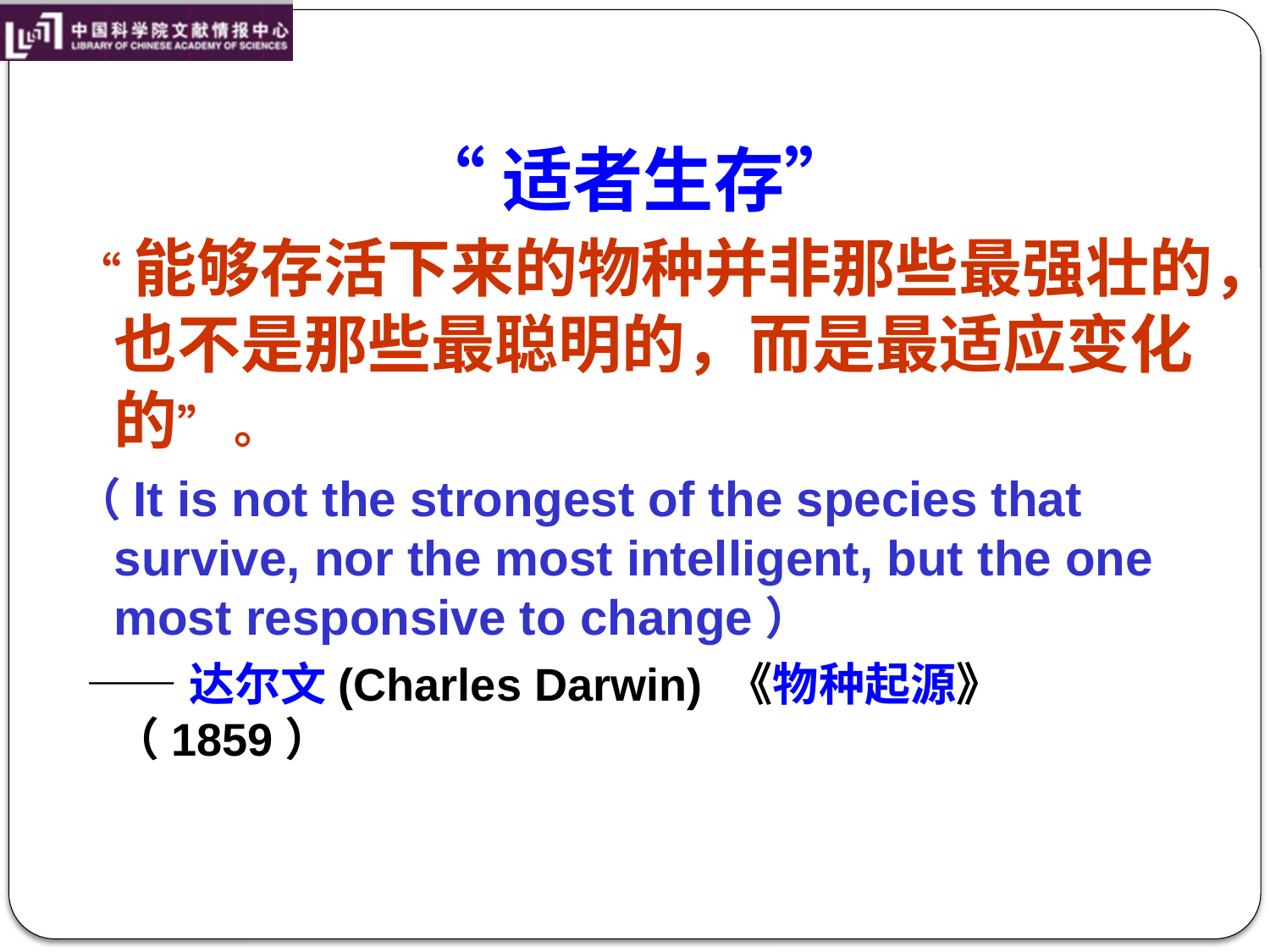

# “适者生存”
“能够存活下来的物种并非那些最强壮的，也不是那些最聪明的，而是最适应变化的” 。
（It is not the strongest of the species that survive, nor the most intelligent, but the one most responsive to change）
 ——达尔文(Charles Darwin) 《物种起源》 （1859）